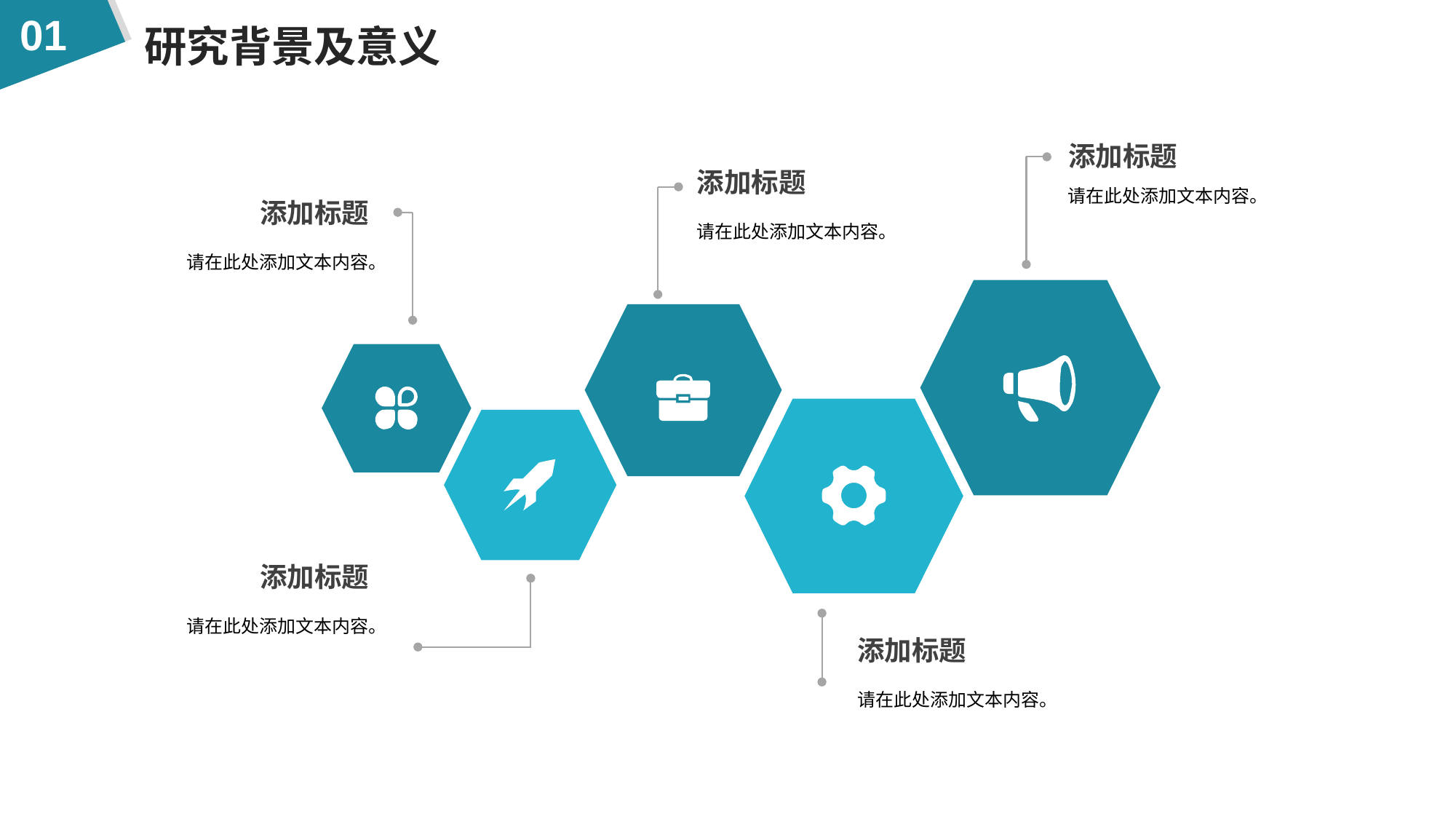

01
研究背景及意义
添加标题
添加标题
请在此处添加文本内容。
添加标题
请在此处添加文本内容。
请在此处添加文本内容。

添加标题
请在此处添加文本内容。
添加标题
请在此处添加文本内容。